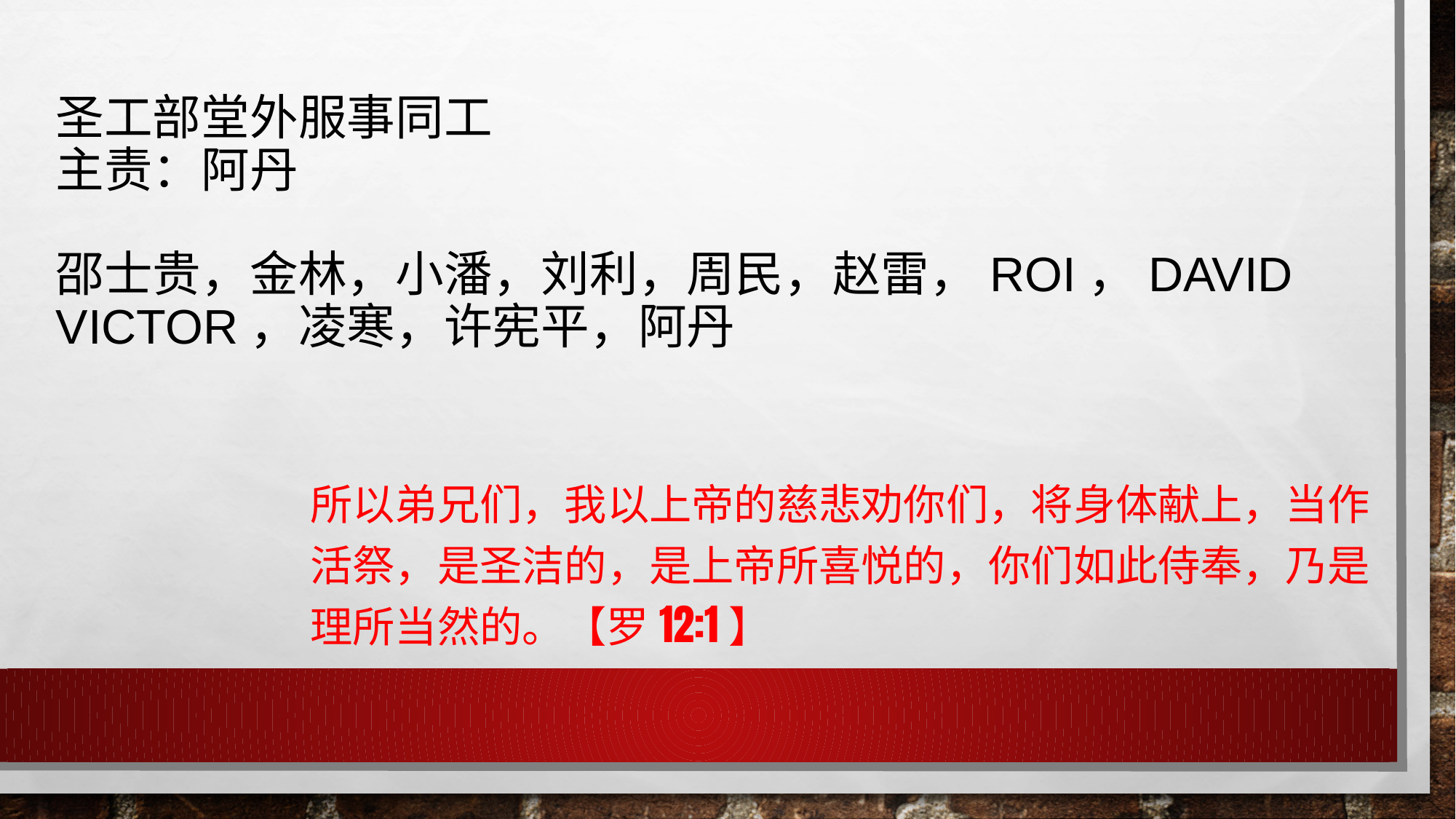

# 圣工部堂外服事同工 主责：阿丹 邵士贵，金林，小潘，刘利，周民，赵雷，Roi，David  Victor，凌寒，许宪平，阿丹
所以弟兄们，我以上帝的慈悲劝你们，将身体献上，当作活祭，是圣洁的，是上帝所喜悦的，你们如此侍奉，乃是理所当然的。【罗12:1】